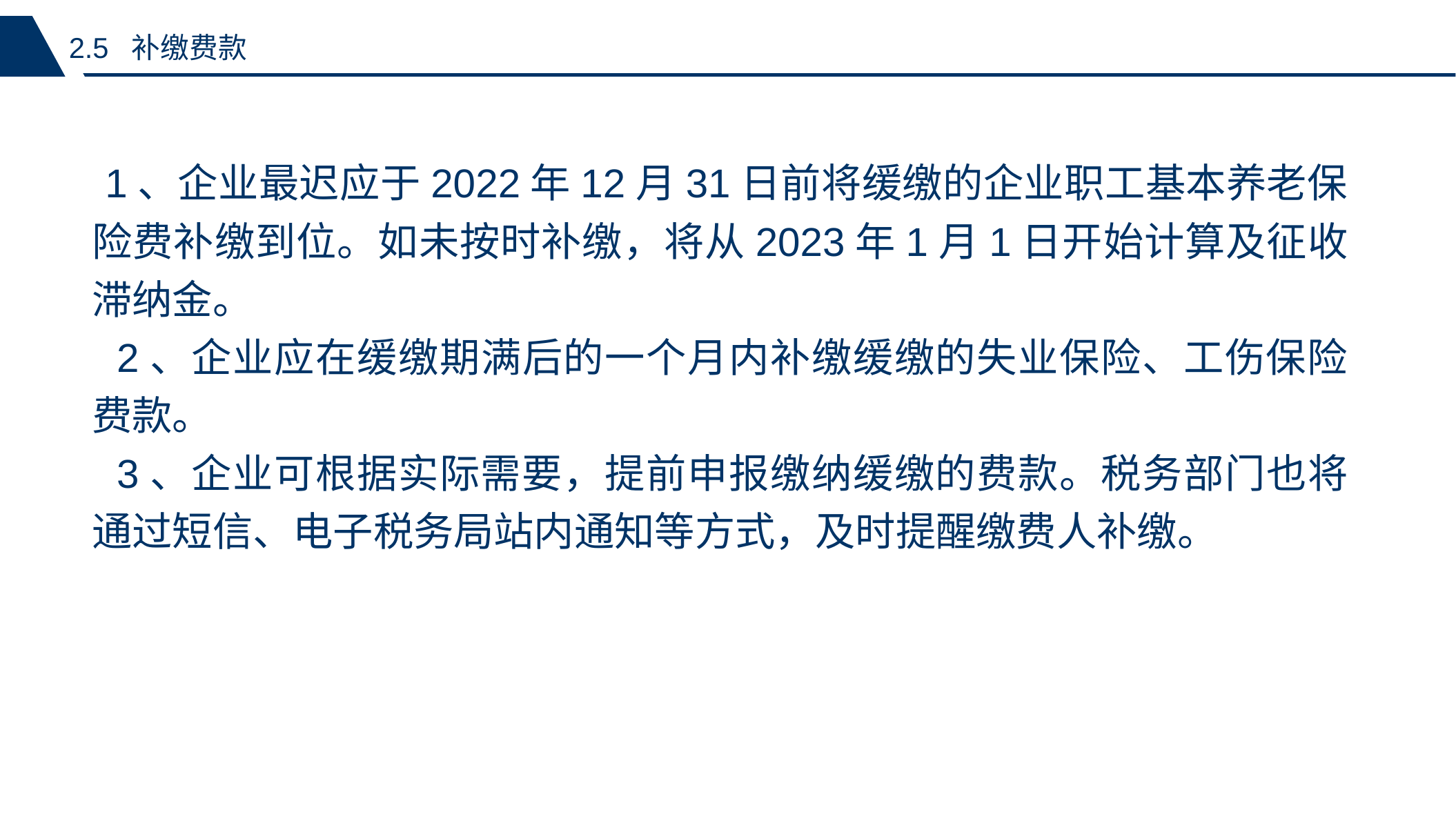

2.5  补缴费款

 1、企业最迟应于2022年12月31日前将缓缴的企业职工基本养老保险费补缴到位。如未按时补缴，将从2023年1月1日开始计算及征收滞纳金。
  2、企业应在缓缴期满后的一个月内补缴缓缴的失业保险、工伤保险费款。
  3、企业可根据实际需要，提前申报缴纳缓缴的费款。税务部门也将通过短信、电子税务局站内通知等方式，及时提醒缴费人补缴。